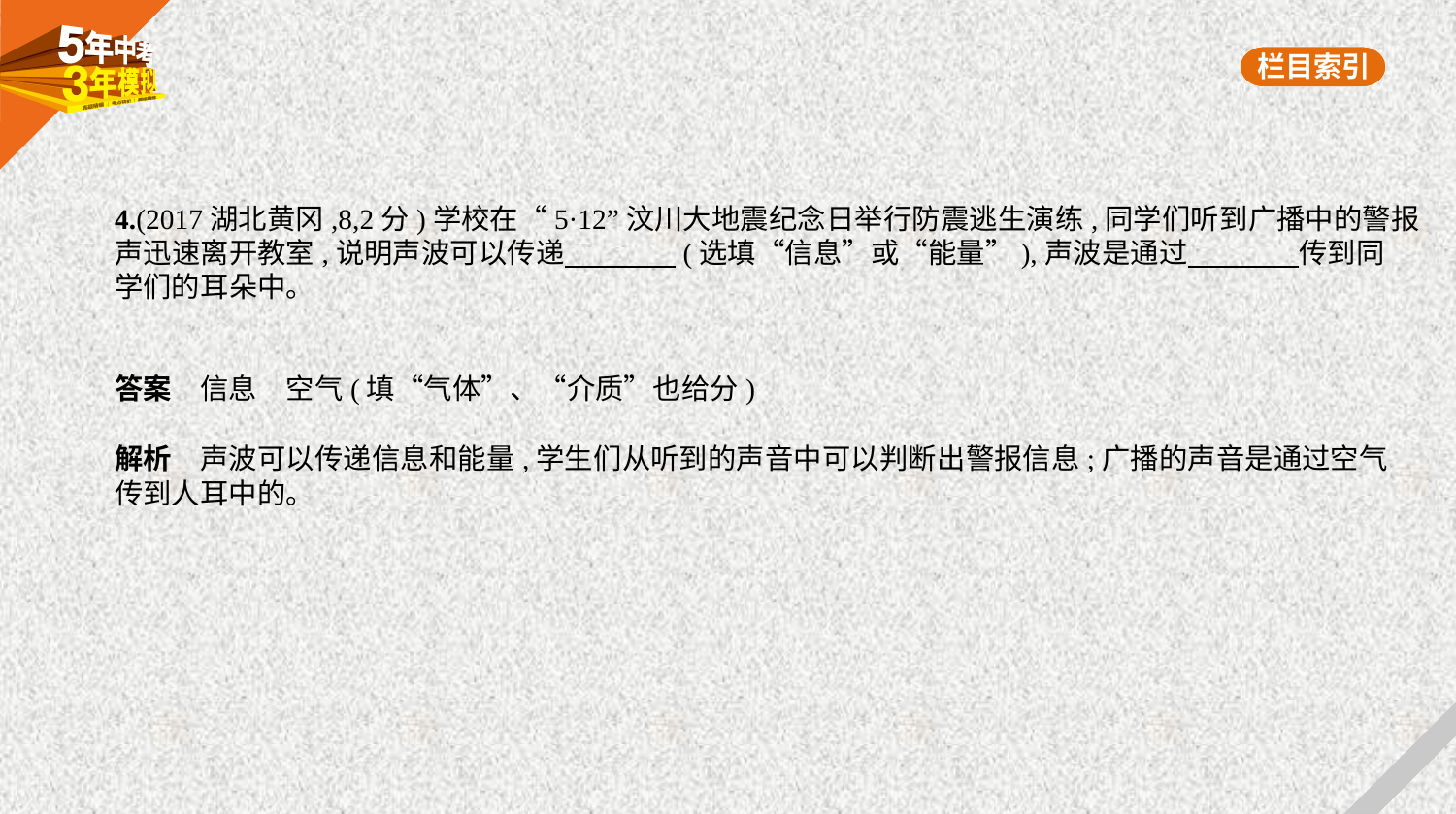

4.(2017湖北黄冈,8,2分)学校在“5·12”汶川大地震纪念日举行防震逃生演练,同学们听到广播中的警报
声迅速离开教室,说明声波可以传递　　　    (选填“信息”或“能量”),声波是通过　　　    传到同
学们的耳朵中。
答案　信息　空气(填“气体”、“介质”也给分)
解析　声波可以传递信息和能量,学生们从听到的声音中可以判断出警报信息;广播的声音是通过空气
传到人耳中的。